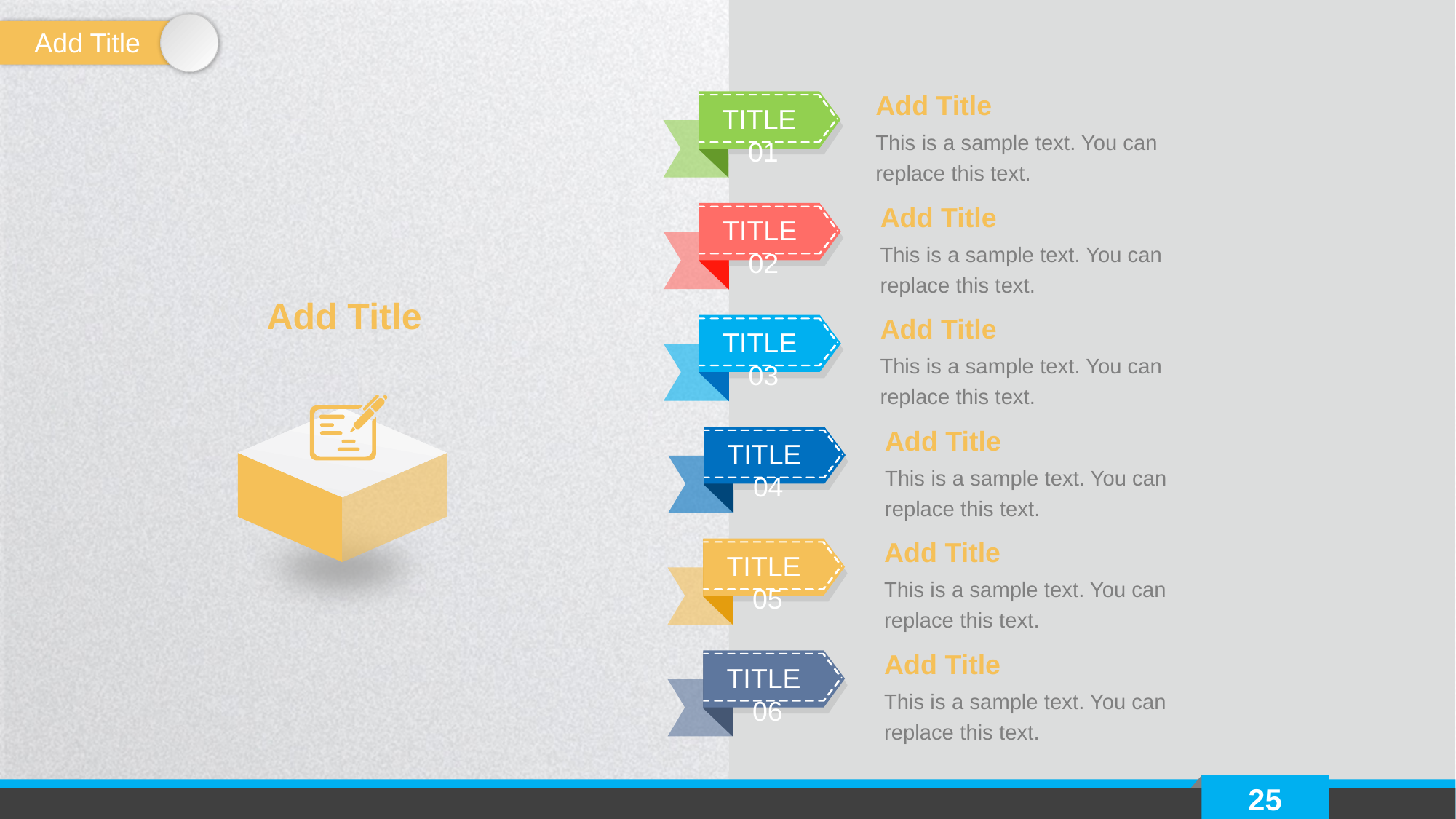

Add Title

Add Title

TITLE  01
This is a sample text. You can replace this text.
Add Title

TITLE  02
This is a sample text. You can replace this text.
Add Title
Add Title

TITLE  03
This is a sample text. You can replace this text.

Add Title

TITLE  04

This is a sample text. You can replace this text.
Add Title

TITLE  05
This is a sample text. You can replace this text.
Add Title

TITLE  06
This is a sample text. You can replace this text.

25

延时符